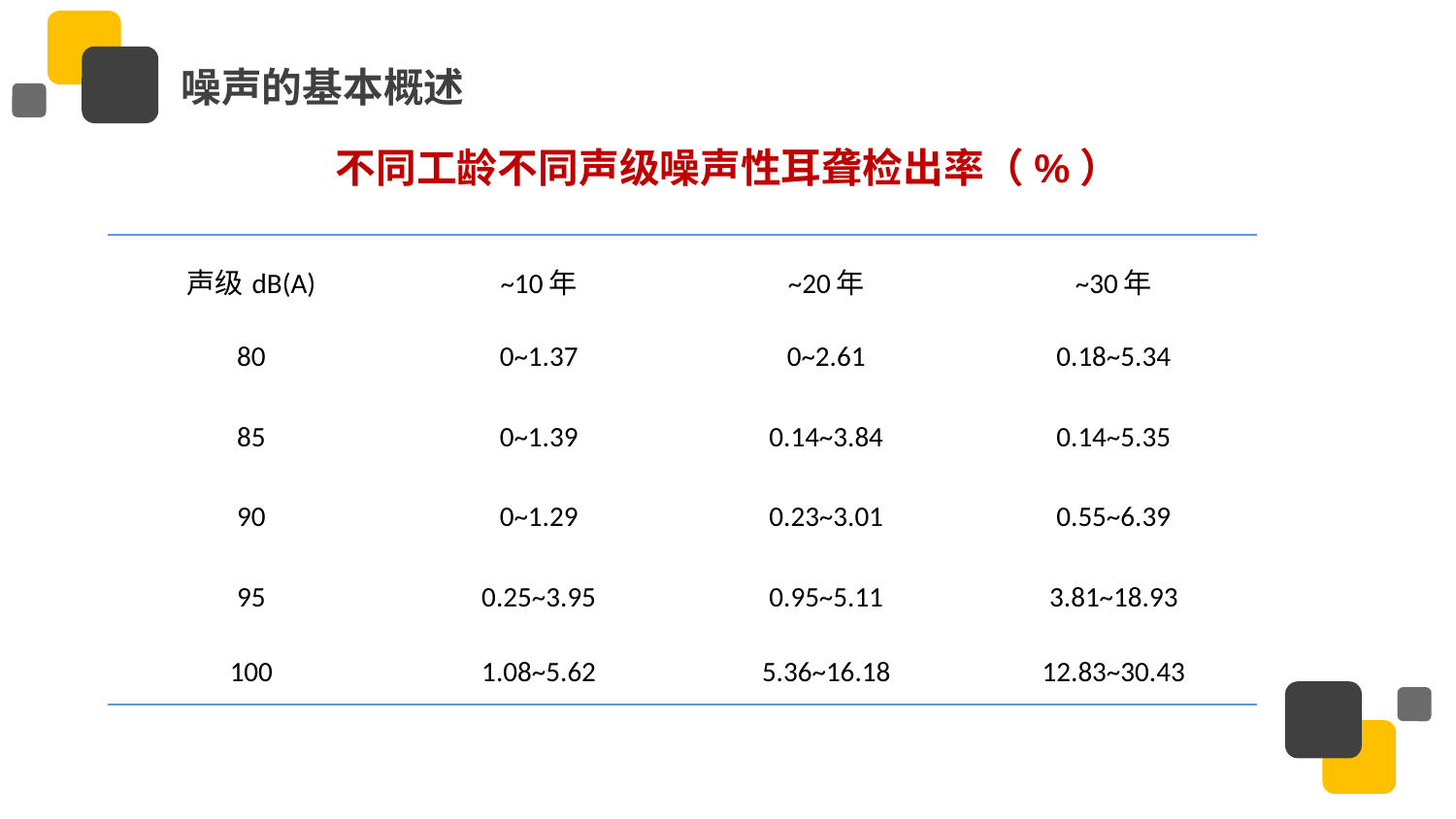

噪声的基本概述
不同工龄不同声级噪声性耳聋检出率（%）
| 声级dB(A) | ~10年 | ~20年 | ~30年 |
| --- | --- | --- | --- |
| 80 | 0~1.37 | 0~2.61 | 0.18~5.34 |
| 85 | 0~1.39 | 0.14~3.84 | 0.14~5.35 |
| 90 | 0~1.29 | 0.23~3.01 | 0.55~6.39 |
| 95 | 0.25~3.95 | 0.95~5.11 | 3.81~18.93 |
| 100 | 1.08~5.62 | 5.36~16.18 | 12.83~30.43 |